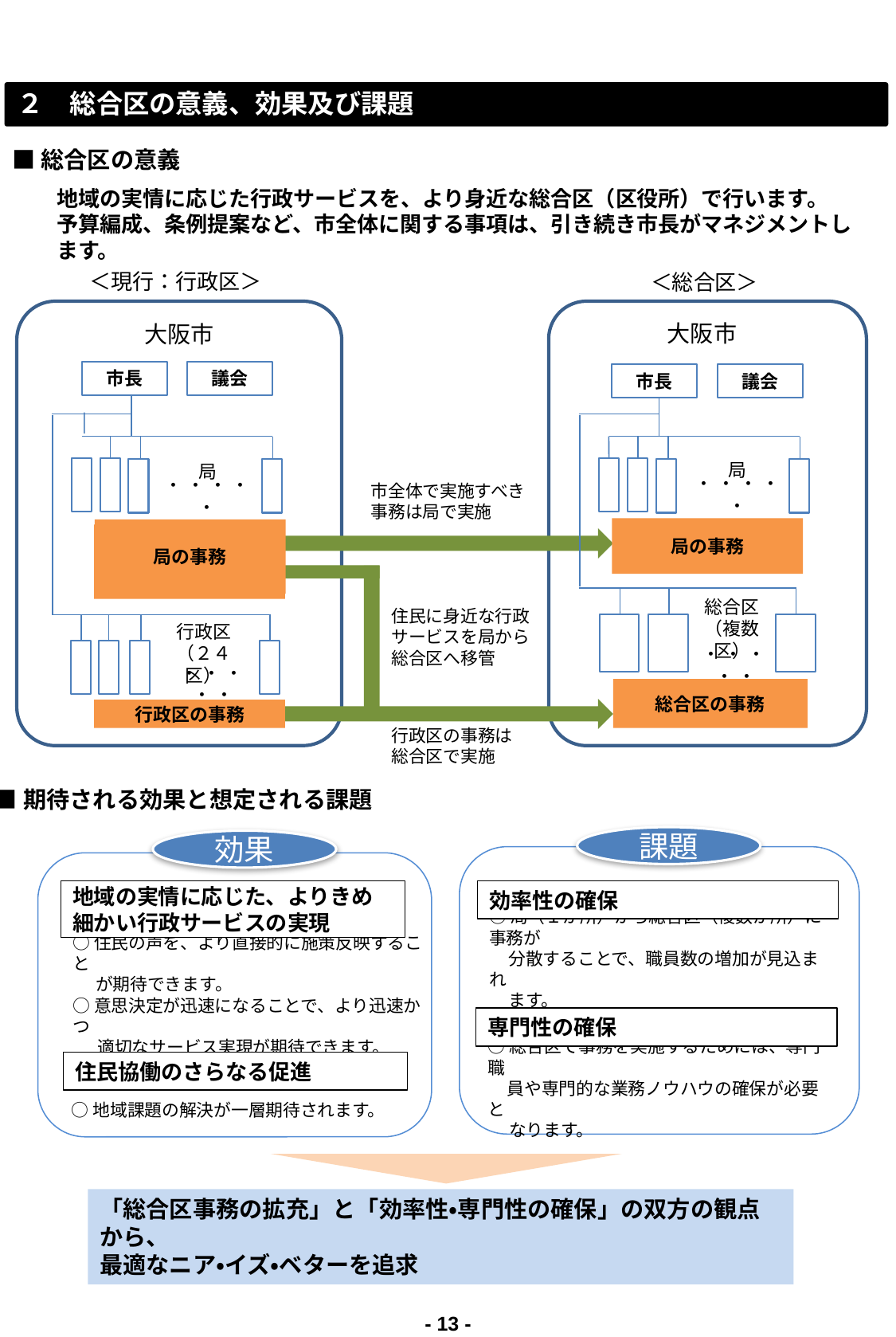

地域の実情に応じた行政サービスを、より身近な総合区（区役所）で行います。
２　総合区の意義、効果及び課題

■総合区の意義
地域の実情に応じた行政サービスを、より身近な総合区（区役所）で行います。
予算編成、条例提案など、市全体に関する事項は、引き続き市長がマネジメントします。
＜現行：行政区＞
＜総合区＞

大阪市
大阪市
市長
議会
市長
議会
 市全体で実施すべき
 事務は局で実施
局
局

・ ・ ・ ・ ・
・ ・ ・ ・ ・
局の事務
局の事務
局の事務

住民に身近な行政
サービスを局から
総合区へ移管

総合区
（複数区）

行政区
（２４区）

・ ・ ・ ・ ・
・ ・ ・ ・ ・
総合区の事務

行政区の事務
行政区の事務は
総合区で実施
■期待される効果と想定される課題
課題
効果

効率性の確保
地域の実情に応じた、よりきめ細かい行政サービスの実現

○局（１か所）から総合区（複数か所）に事務が
    分散することで、職員数の増加が見込まれ
    ます。
○住民の声を、より直接的に施策反映すること
     が期待できます。
○意思決定が迅速になることで、より迅速かつ
　  適切なサービス実現が期待できます。
専門性の確保

○総合区で事務を実施するためには、専門職
    員や専門的な業務ノウハウの確保が必要と
　 なります。
住民協働のさらなる促進
○地域課題の解決が一層期待されます。

「総合区事務の拡充」と「効率性・専門性の確保」の双方の観点から、
最適なニア・イズ・ベターを追求
- 13 -